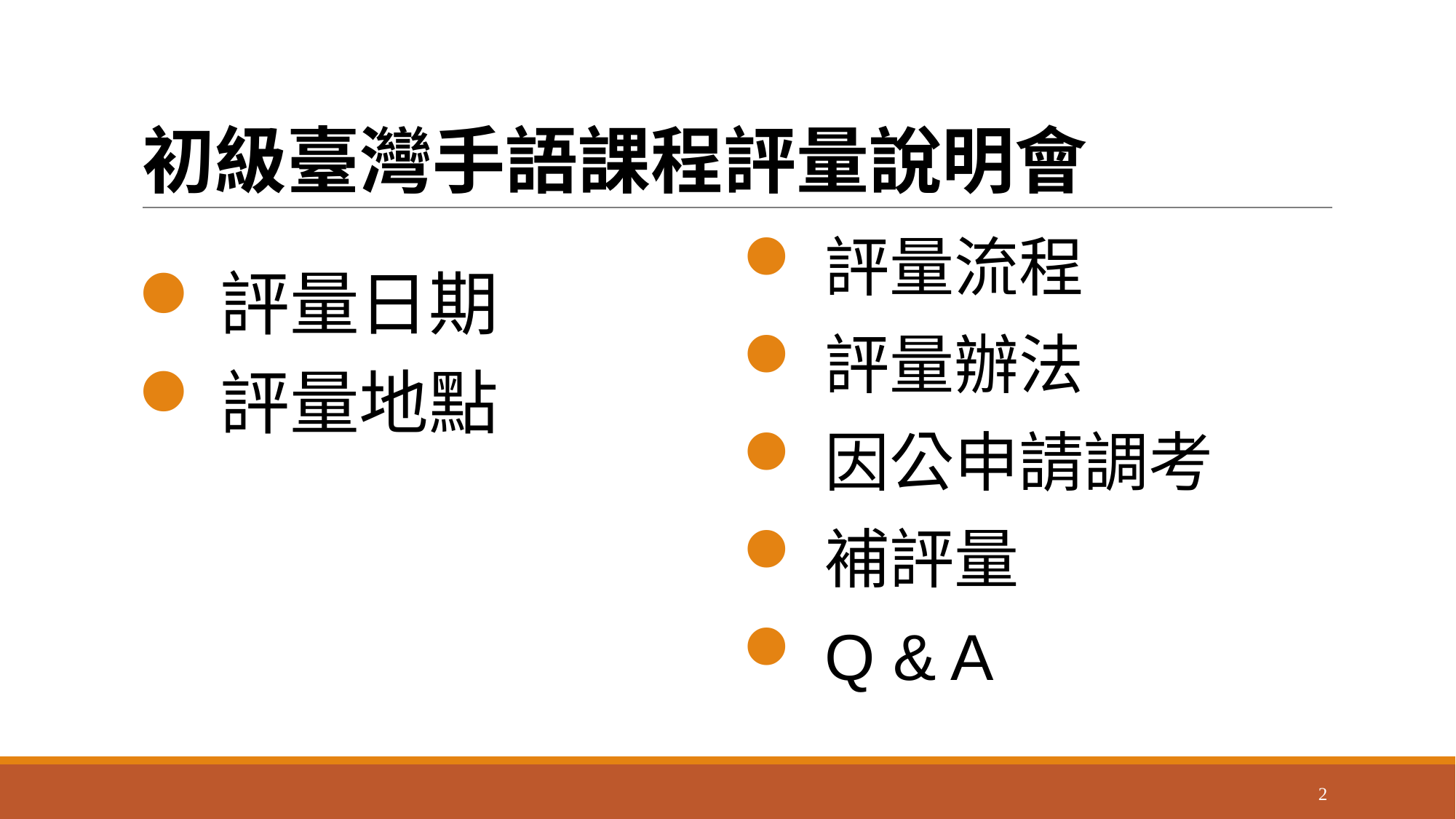

# 初級臺灣手語課程評量說明會
評量流程
評量辦法
因公申請調考
補評量
Q & A

評量日期
評量地點

2